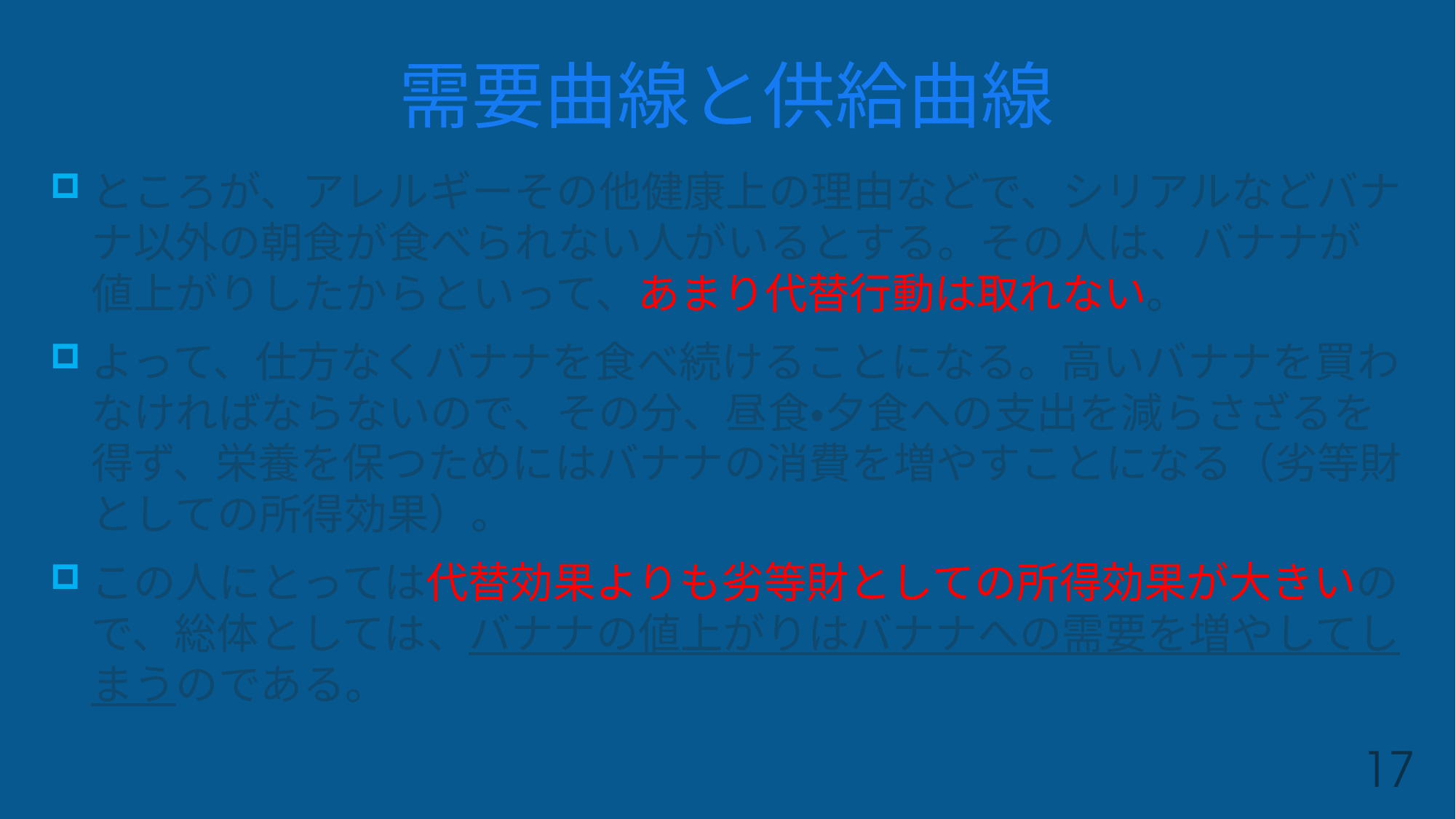

# 需要曲線と供給曲線
ところが、アレルギーその他健康上の理由などで、シリアルなどバナナ以外の朝食が食べられない人がいるとする。その人は、バナナが値上がりしたからといって、あまり代替行動は取れない。
よって、仕方なくバナナを食べ続けることになる。高いバナナを買わなければならないので、その分、昼食・夕食への支出を減らさざるを得ず、栄養を保つためにはバナナの消費を増やすことになる（劣等財としての所得効果）。
この人にとっては代替効果よりも劣等財としての所得効果が大きいので、総体としては、バナナの値上がりはバナナへの需要を増やしてしまうのである。
17